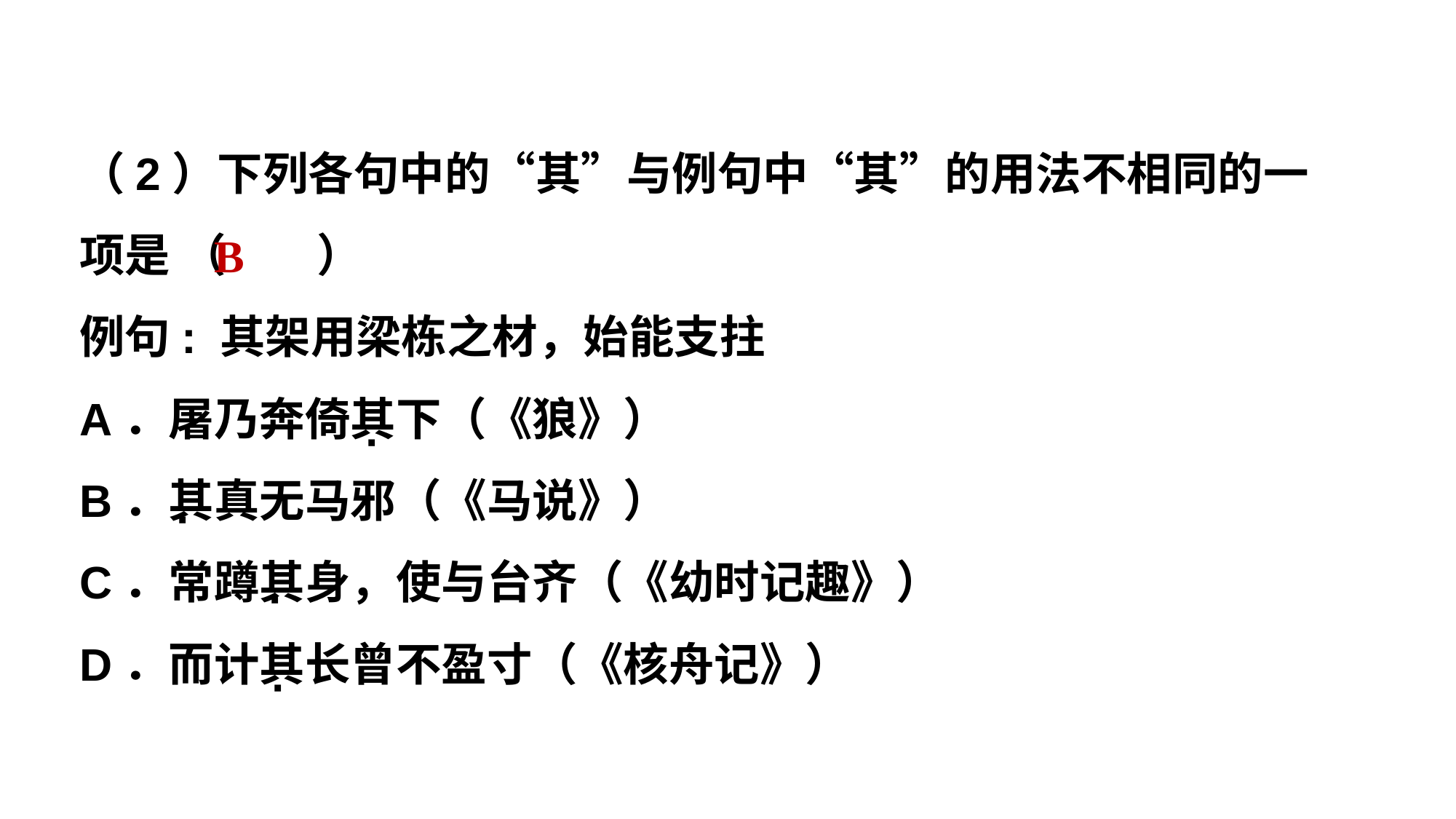

（2）下列各句中的“其”与例句中“其”的用法不相同的一项是 （　　）
例句: 其架用梁栋之材，始能支拄
A．屠乃奔倚其下（《狼》）
B．其真无马邪（《马说》）
C．常蹲其身，使与台齐（《幼时记趣》）
D．而计其长曾不盈寸（《核舟记》）
B
·
·
·
·